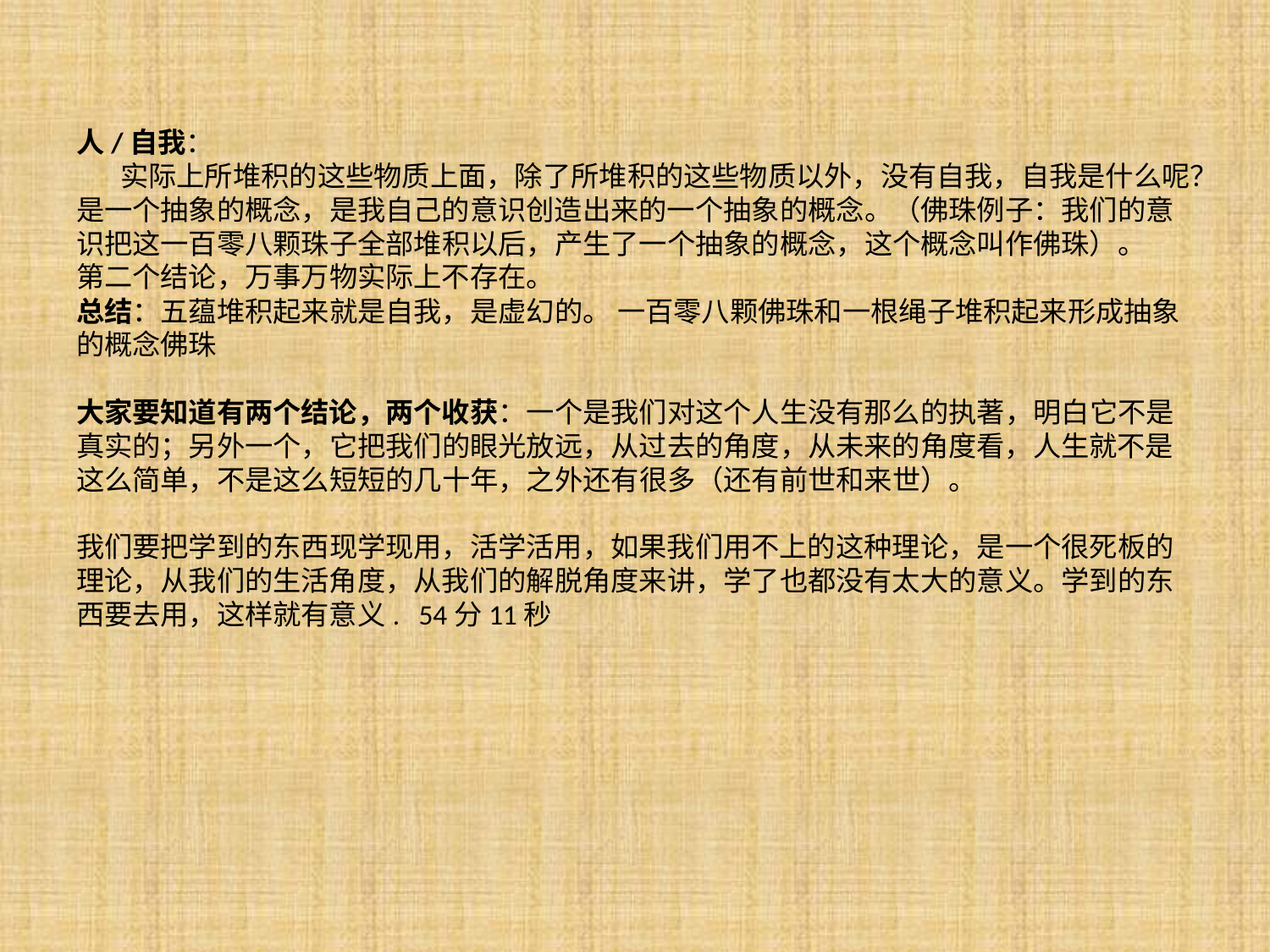

# 人/自我： 实际上所堆积的这些物质上面，除了所堆积的这些物质以外，没有自我，自我是什么呢？是一个抽象的概念，是我自己的意识创造出来的一个抽象的概念。（佛珠例子：我们的意识把这一百零八颗珠子全部堆积以后，产生了一个抽象的概念，这个概念叫作佛珠）。 第二个结论，万事万物实际上不存在。 总结：五蕴堆积起来就是自我，是虚幻的。 一百零八颗佛珠和一根绳子堆积起来形成抽象的概念佛珠   大家要知道有两个结论，两个收获：一个是我们对这个人生没有那么的执著，明白它不是真实的；另外一个，它把我们的眼光放远，从过去的角度，从未来的角度看，人生就不是这么简单，不是这么短短的几十年，之外还有很多（还有前世和来世）。   我们要把学到的东西现学现用，活学活用，如果我们用不上的这种理论，是一个很死板的理论，从我们的生活角度，从我们的解脱角度来讲，学了也都没有太大的意义。学到的东西要去用，这样就有意义.   54分11秒